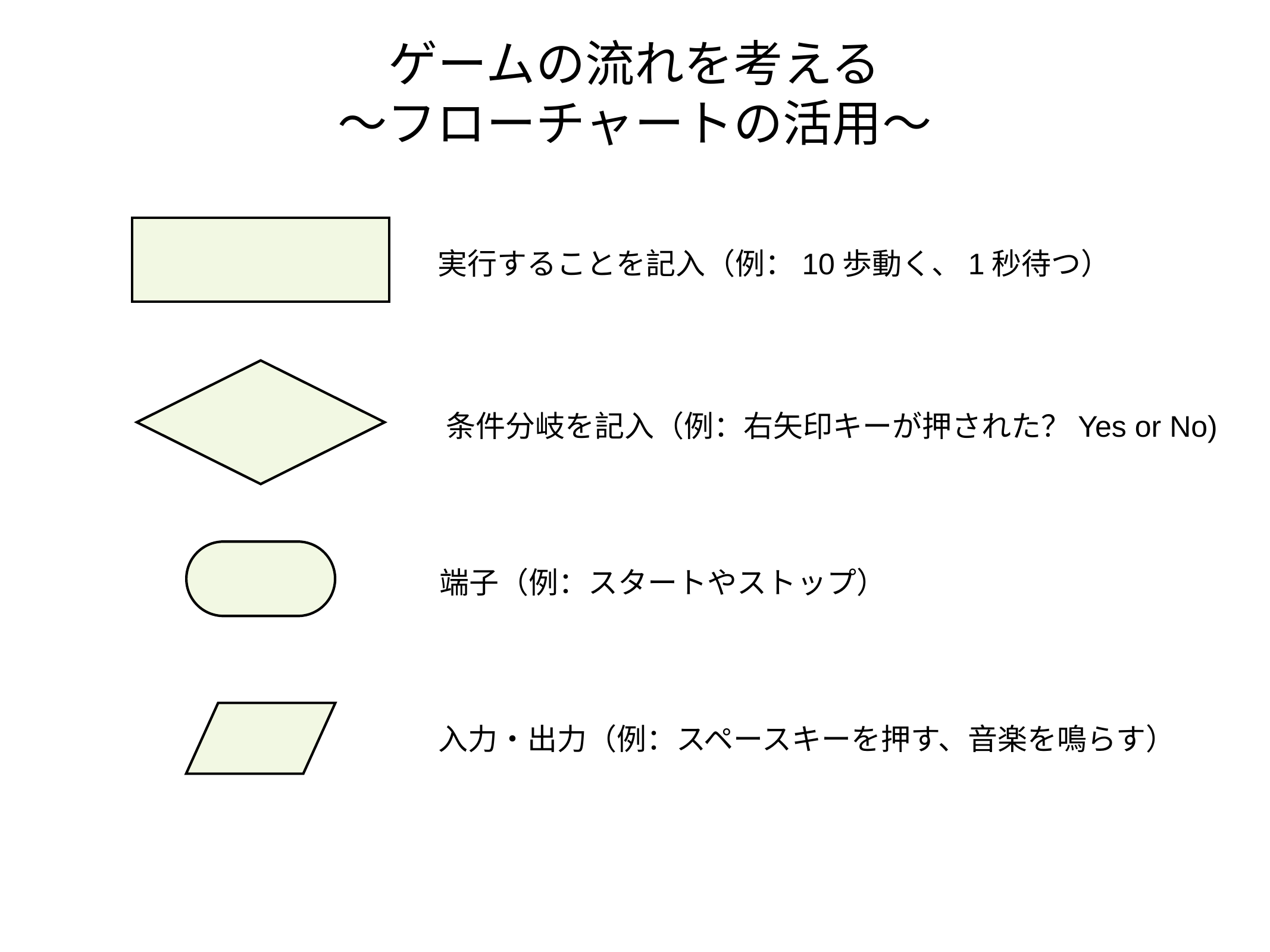

# ゲームの流れを考える
〜フローチャートの活用〜

実行することを記入（例：10歩動く、1秒待つ）

条件分岐を記入（例：右矢印キーが押された？Yes or No)

端子（例：スタートやストップ）

入力・出力（例：スペースキーを押す、音楽を鳴らす）